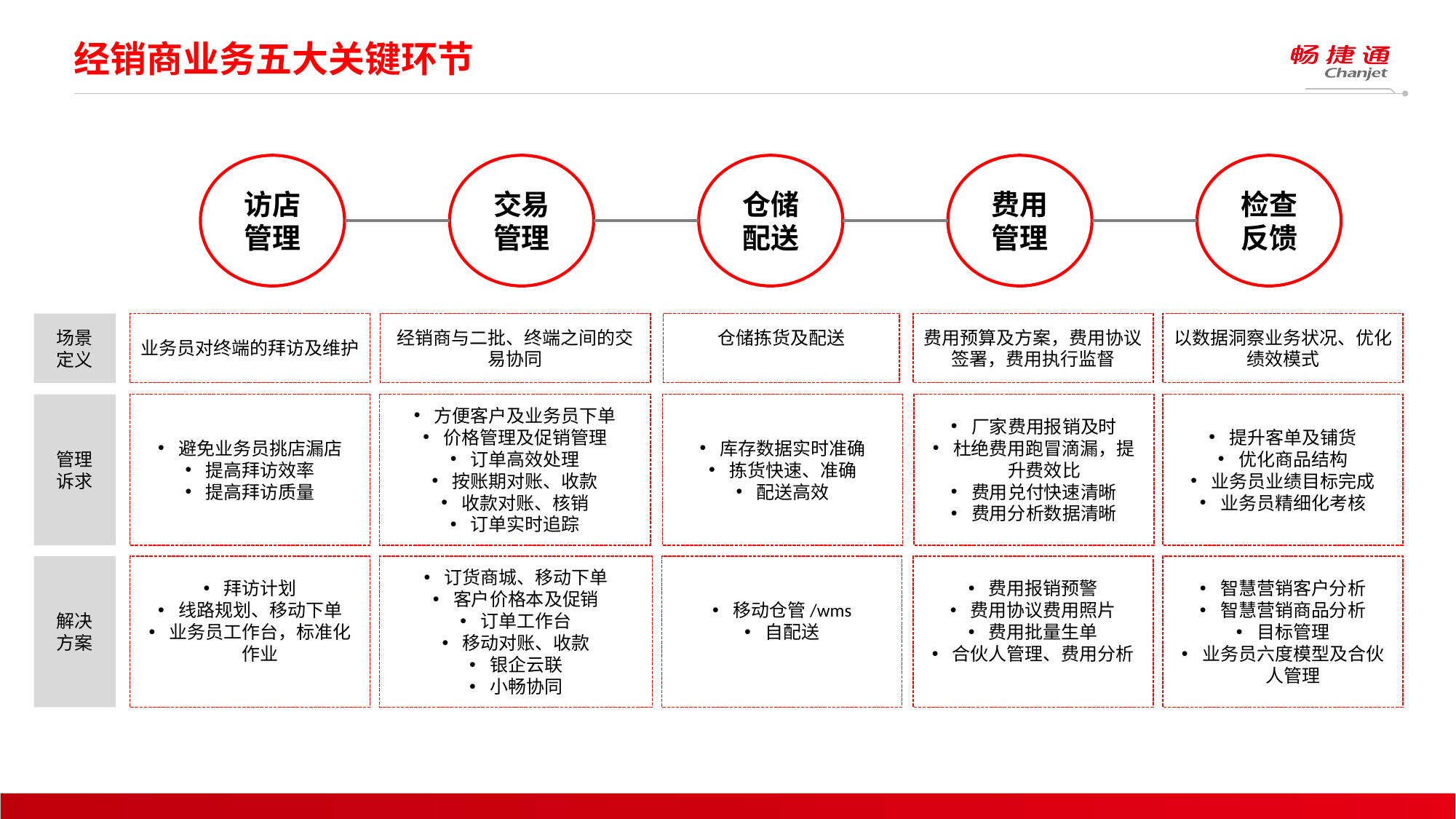

# 经销商业务五大关键环节
访店管理
交易管理
仓储配送
费用管理
检查反馈
业务员对终端的拜访及维护
经销商与二批、终端之间的交易协同
仓储拣货及配送

费用预算及方案，费用协议签署，费用执行监督
以数据洞察业务状况、优化绩效模式
场景
定义
管理
诉求
避免业务员挑店漏店
提高拜访效率
提高拜访质量

方便客户及业务员下单
价格管理及促销管理
订单高效处理
按账期对账、收款
收款对账、核销
订单实时追踪

库存数据实时准确
拣货快速、准确
配送高效
厂家费用报销及时
杜绝费用跑冒滴漏，提升费效比
费用兑付快速清晰
费用分析数据清晰
提升客单及铺货
优化商品结构
业务员业绩目标完成
业务员精细化考核
移动仓管/wms
自配送

智慧营销客户分析
智慧营销商品分析
目标管理
业务员六度模型及合伙人管理
解决
方案
拜访计划
线路规划、移动下单
业务员工作台，标准化作业

订货商城、移动下单
客户价格本及促销
订单工作台
移动对账、收款
银企云联
小畅协同

费用报销预警
费用协议费用照片
费用批量生单
合伙人管理、费用分析